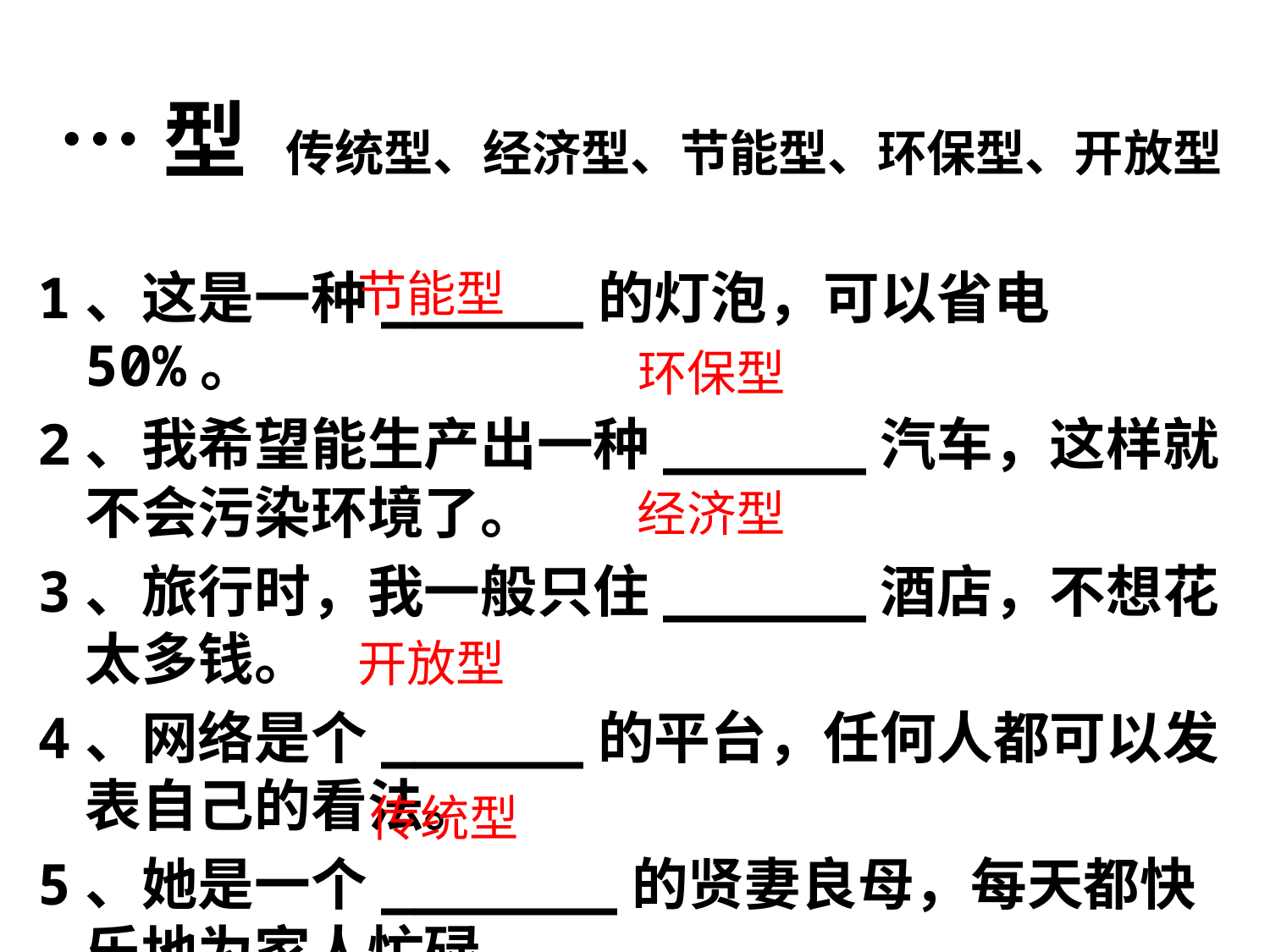

# …型  传统型、经济型、节能型、环保型、开放型
1、这是一种______的灯泡，可以省电50%。
2、我希望能生产出一种______汽车，这样就不会污染环境了。
3、旅行时，我一般只住______酒店，不想花太多钱。
4、网络是个______的平台，任何人都可以发表自己的看法。
5、她是一个_______的贤妻良母，每天都快乐地为家人忙碌。
节能型
环保型
经济型
开放型
传统型